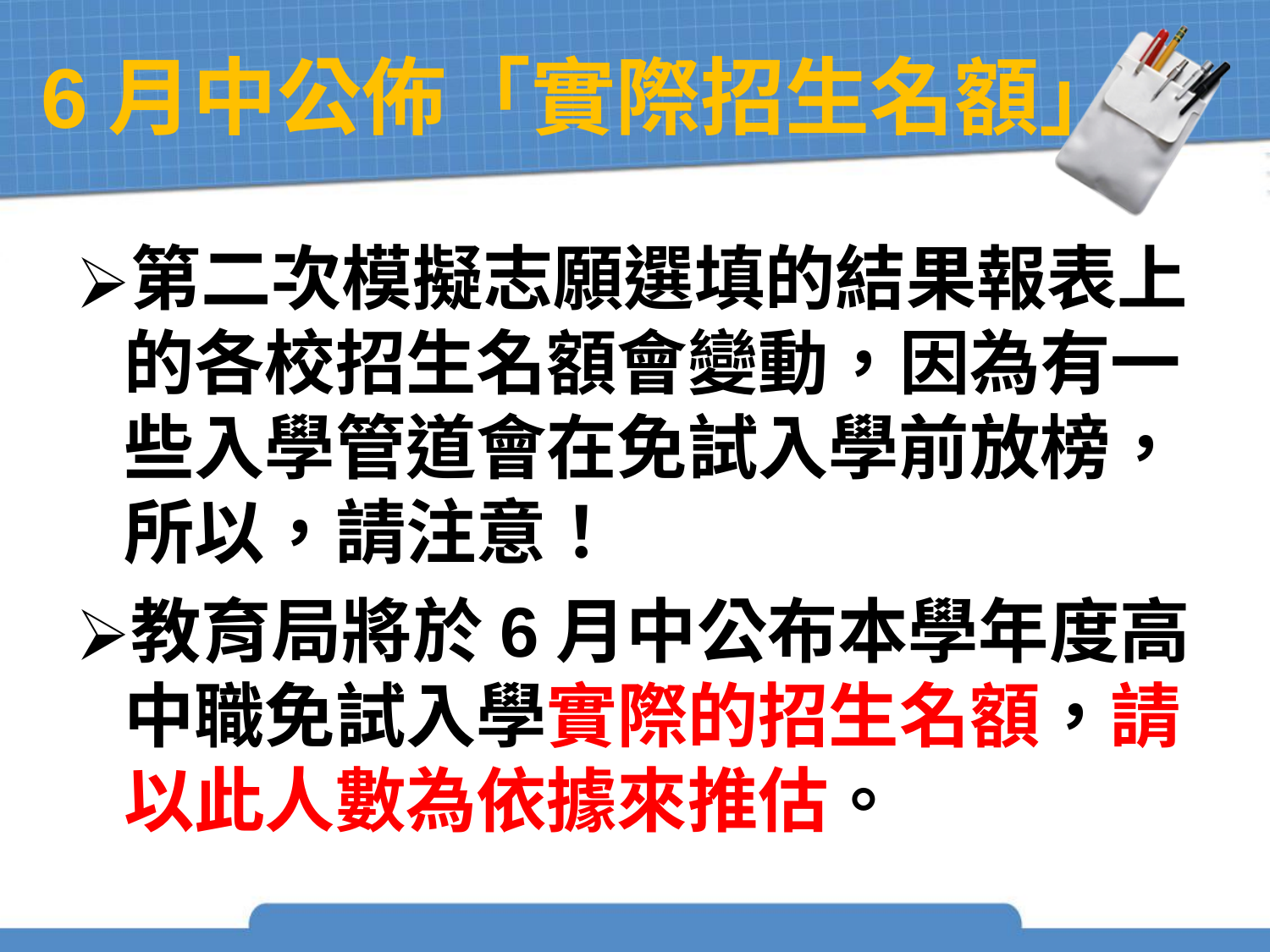

6月中公佈「實際招生名額」
第二次模擬志願選填的結果報表上的各校招生名額會變動，因為有一些入學管道會在免試入學前放榜，所以，請注意！
教育局將於6月中公布本學年度高中職免試入學實際的招生名額，請以此人數為依據來推估。